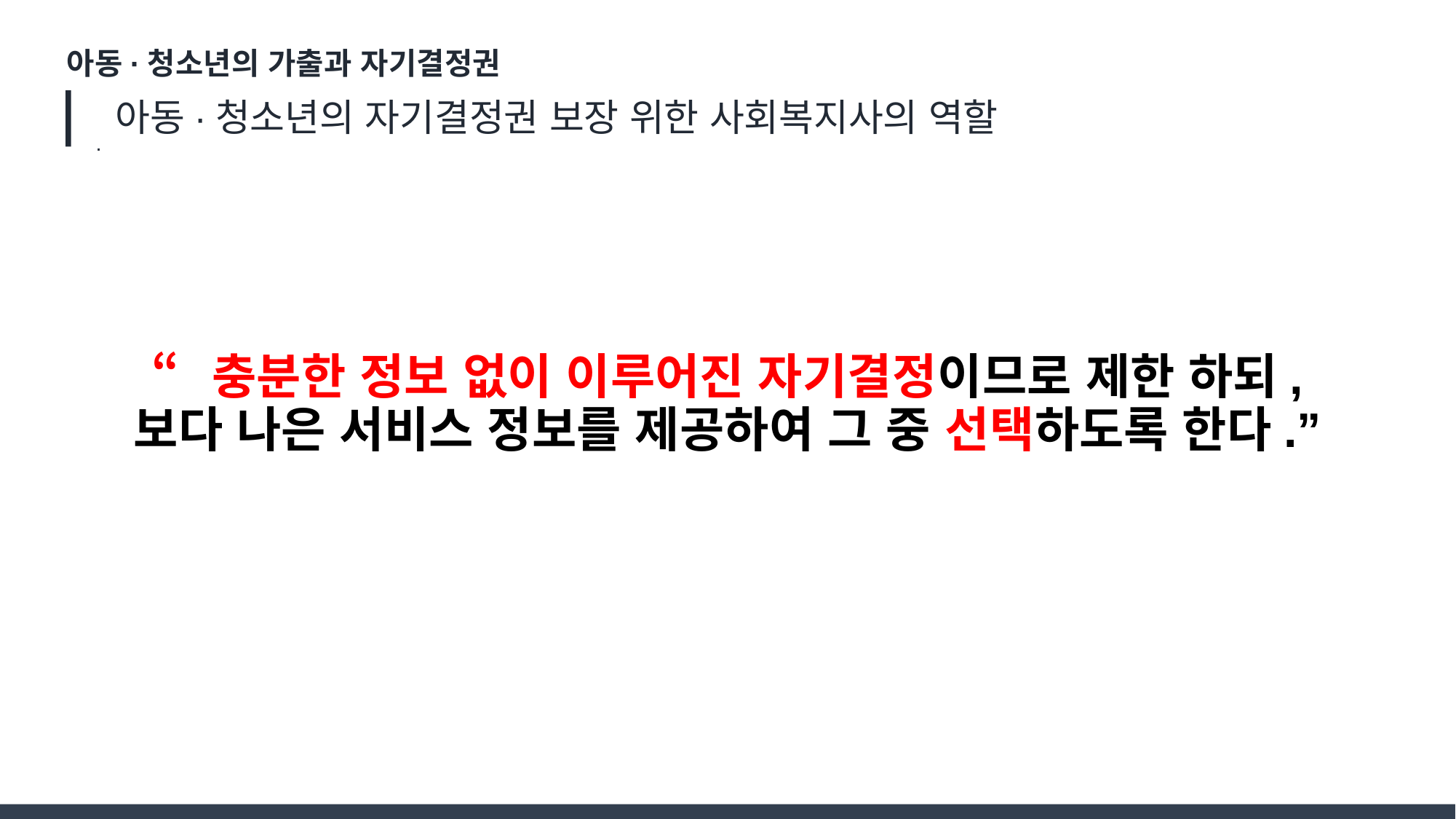

아동·청소년의 가출과 자기결정권
 아동·청소년의 자기결정권 보장 위한 사회복지사의 역할

.

“충분한 정보 없이 이루어진 자기결정이므로 제한 하되,
보다 나은 서비스 정보를 제공하여 그 중 선택하도록 한다.”